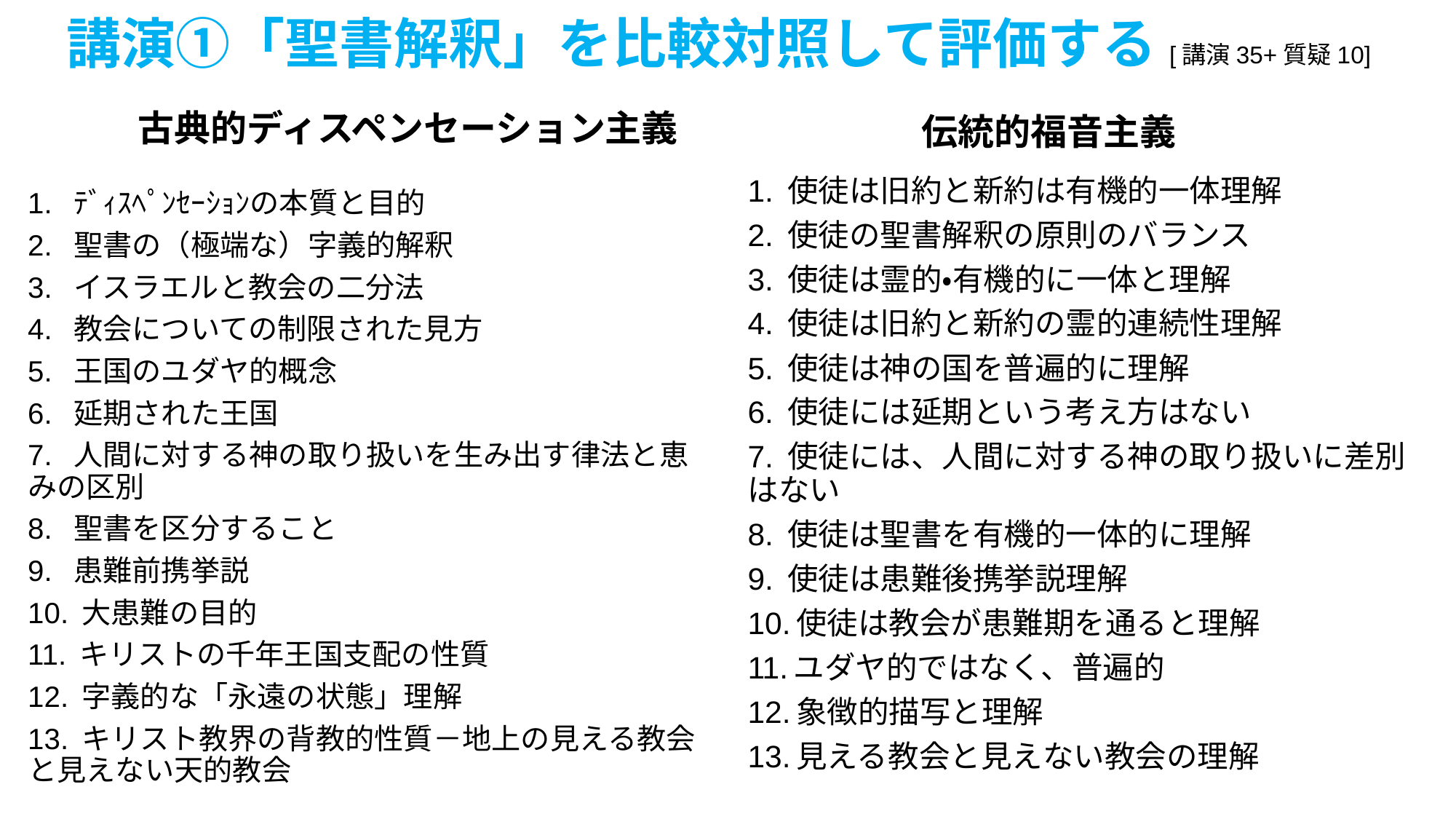

# 講演①「聖書解釈」を比較対照して評価する[講演35+質疑10]
古典的ディスペンセーション主義
伝統的福音主義
1. 使徒は旧約と新約は有機的一体理解
2. 使徒の聖書解釈の原則のバランス
3. 使徒は霊的・有機的に一体と理解
4. 使徒は旧約と新約の霊的連続性理解
5. 使徒は神の国を普遍的に理解
6. 使徒には延期という考え方はない
7. 使徒には、人間に対する神の取り扱いに差別はない
8. 使徒は聖書を有機的一体的に理解
9. 使徒は患難後携挙説理解
10.使徒は教会が患難期を通ると理解
11.ユダヤ的ではなく、普遍的
12.象徴的描写と理解
13.見える教会と見えない教会の理解
1.  ﾃﾞｨｽﾍﾟﾝｾｰｼｮﾝの本質と目的
2.  聖書の（極端な）字義的解釈
3.  イスラエルと教会の二分法
4.  教会についての制限された見方
5.  王国のユダヤ的概念
6.  延期された王国
7.  人間に対する神の取り扱いを生み出す律法と恵みの区別
8.  聖書を区分すること
9.  患難前携挙説
10. 大患難の目的
11. キリストの千年王国支配の性質
12. 字義的な「永遠の状態」理解
13. キリスト教界の背教的性質－地上の見える教会と見えない天的教会